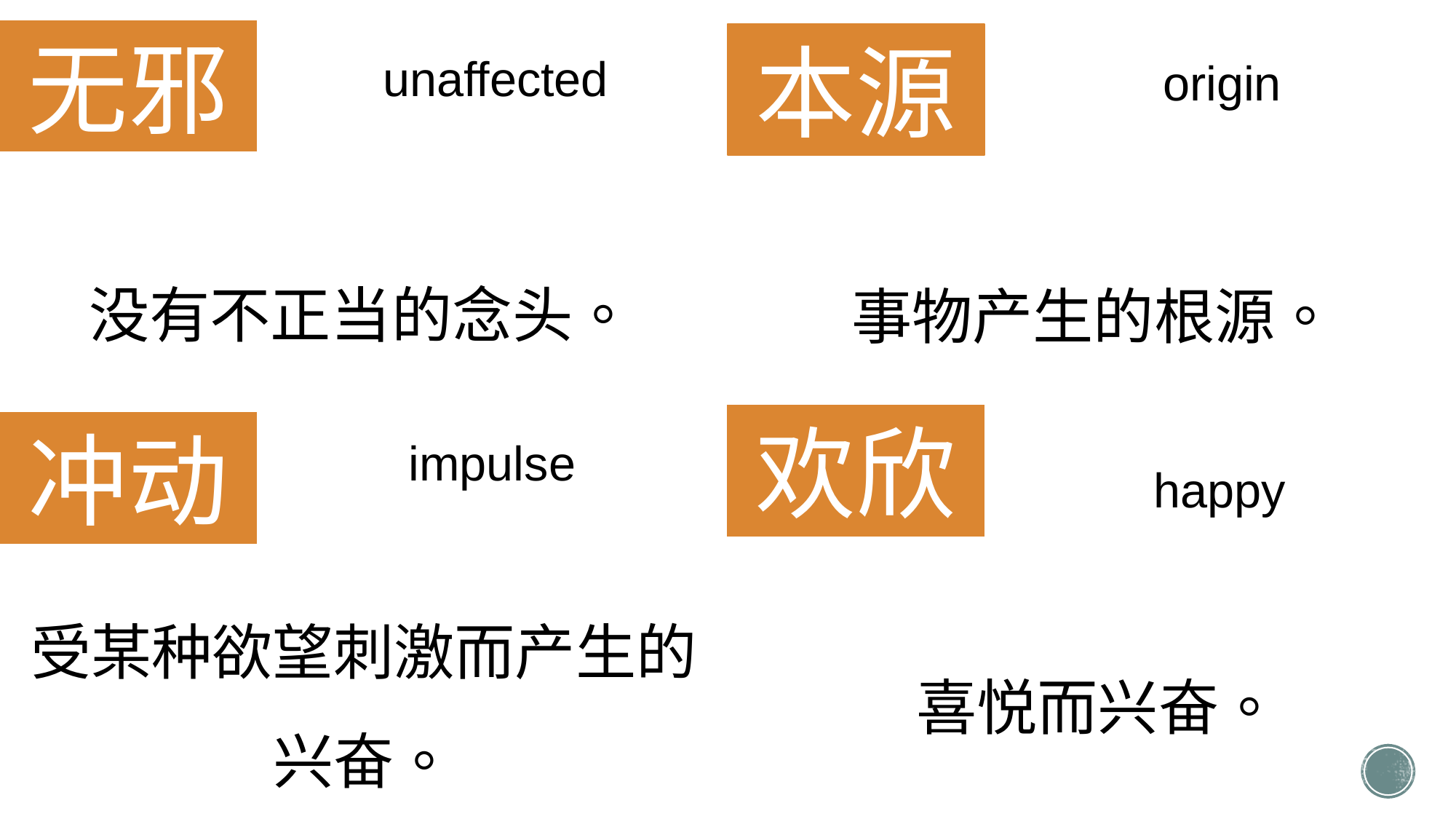

无邪
本源
unaffected
origin
没有不正当的念头。
事物产生的根源。
欢欣
冲动
impulse
happy
受某种欲望刺激而产生的兴奋。
喜悦而兴奋。